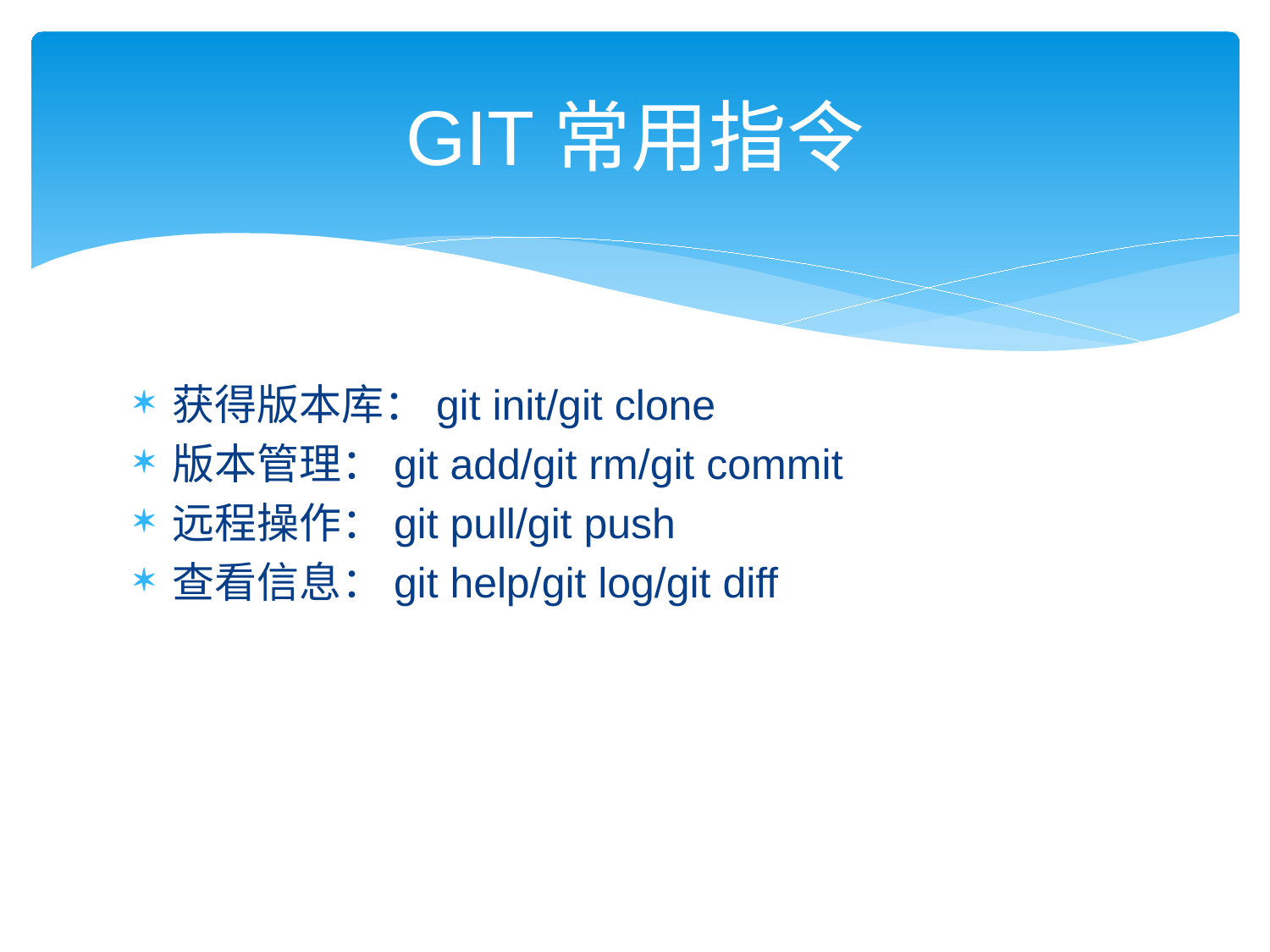

# GIT常用指令
获得版本库：git init/git clone
版本管理：git add/git rm/git commit
远程操作：git pull/git push
查看信息：git help/git log/git diff